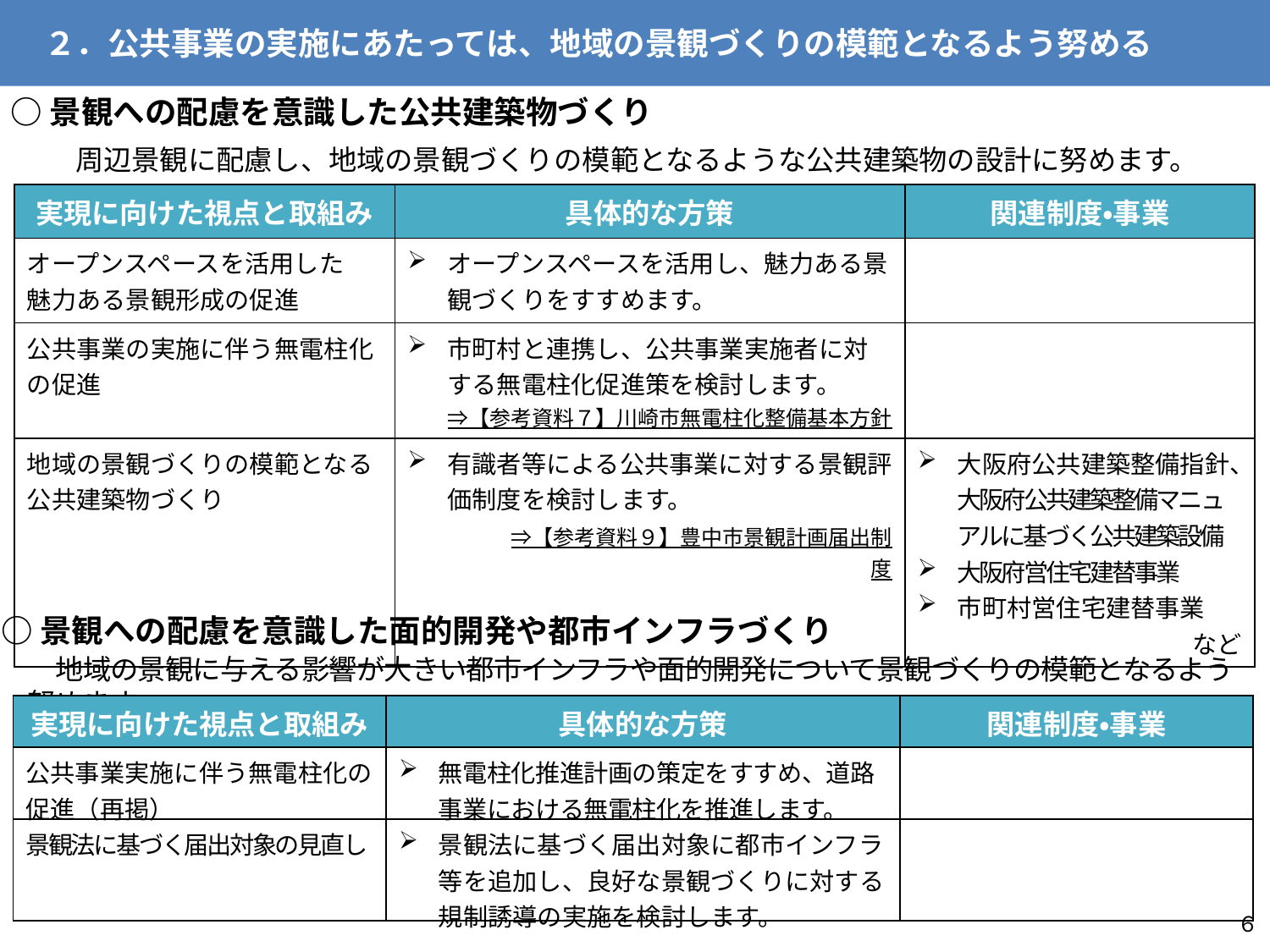

２．公共事業の実施にあたっては、地域の景観づくりの模範となるよう努める
○景観への配慮を意識した公共建築物づくり
　周辺景観に配慮し、地域の景観づくりの模範となるような公共建築物の設計に努めます。
| 実現に向けた視点と取組み | 具体的な方策 | 関連制度・事業 |
| --- | --- | --- |
| オープンスペースを活用した 魅力ある景観形成の促進 | オープンスペースを活用し、魅力ある景観づくりをすすめます。 |  |
| 公共事業の実施に伴う無電柱化の促進 | 市町村と連携し、公共事業実施者に対する無電柱化促進策を検討します。 　⇒【参考資料７】川崎市無電柱化整備基本方針 |  |
| 地域の景観づくりの模範となる 公共建築物づくり | 有識者等による公共事業に対する景観評価制度を検討します。 　　　　⇒【参考資料９】豊中市景観計画届出制度 | 大阪府公共建築整備指針、大阪府公共建築整備マニュアルに基づく公共建築設備 大阪府営住宅建替事業 市町村営住宅建替事業 など |
○景観への配慮を意識した面的開発や都市インフラづくり
　地域の景観に与える影響が大きい都市インフラや面的開発について景観づくりの模範となるよう努めます。
| 実現に向けた視点と取組み | 具体的な方策 | 関連制度・事業 |
| --- | --- | --- |
| 公共事業実施に伴う無電柱化の促進（再掲） | 無電柱化推進計画の策定をすすめ、道路事業における無電柱化を推進します。 |  |
| 景観法に基づく届出対象の見直し | 景観法に基づく届出対象に都市インフラ等を追加し、良好な景観づくりに対する規制誘導の実施を検討します。 |  |
６